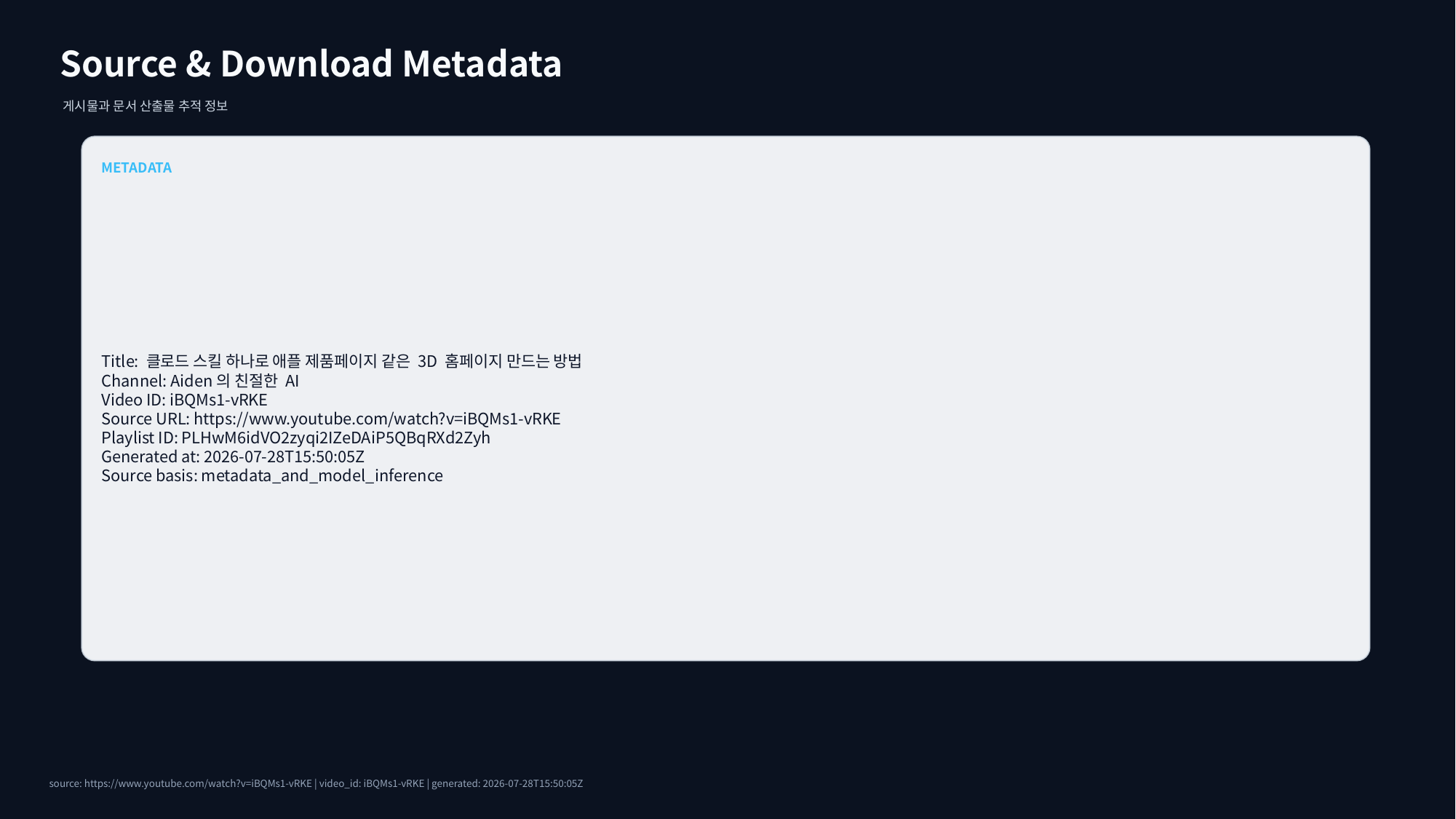

Source & Download Metadata
게시물과 문서 산출물 추적 정보

METADATA
Title: 클로드 스킬 하나로 애플 제품페이지 같은 3D 홈페이지 만드는 방법
Channel: Aiden의 친절한 AI
Video ID: iBQMs1-vRKE
Source URL: https://www.youtube.com/watch?v=iBQMs1-vRKE
Playlist ID: PLHwM6idVO2zyqi2IZeDAiP5QBqRXd2Zyh
Generated at: 2026-07-28T15:50:05Z
Source basis: metadata_and_model_inference
source: https://www.youtube.com/watch?v=iBQMs1-vRKE | video_id: iBQMs1-vRKE | generated: 2026-07-28T15:50:05Z